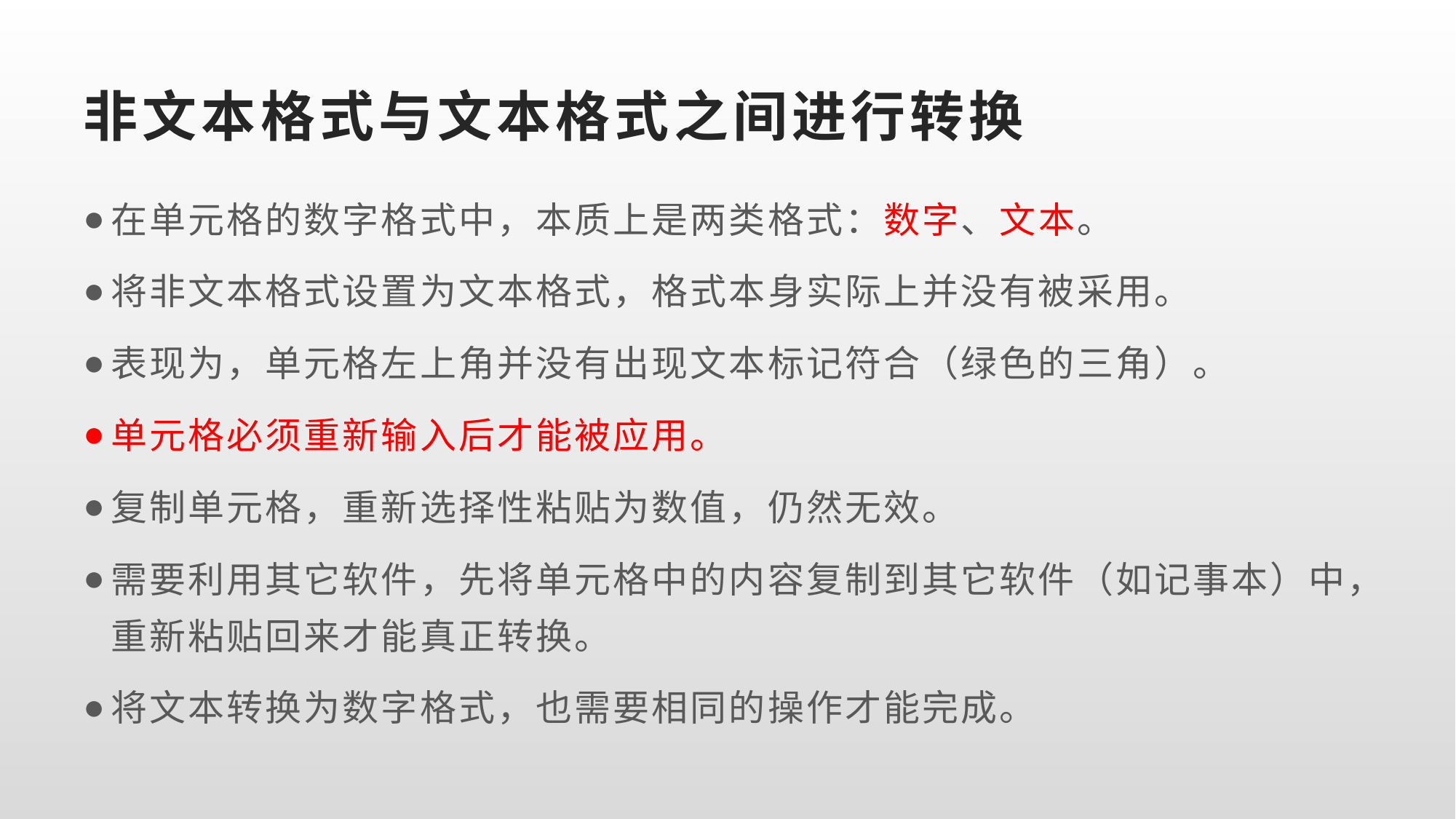

# 非文本格式与文本格式之间进行转换
在单元格的数字格式中，本质上是两类格式：数字、文本。
将非文本格式设置为文本格式，格式本身实际上并没有被采用。
表现为，单元格左上角并没有出现文本标记符合（绿色的三角）。
单元格必须重新输入后才能被应用。
复制单元格，重新选择性粘贴为数值，仍然无效。
需要利用其它软件，先将单元格中的内容复制到其它软件（如记事本）中，重新粘贴回来才能真正转换。
将文本转换为数字格式，也需要相同的操作才能完成。